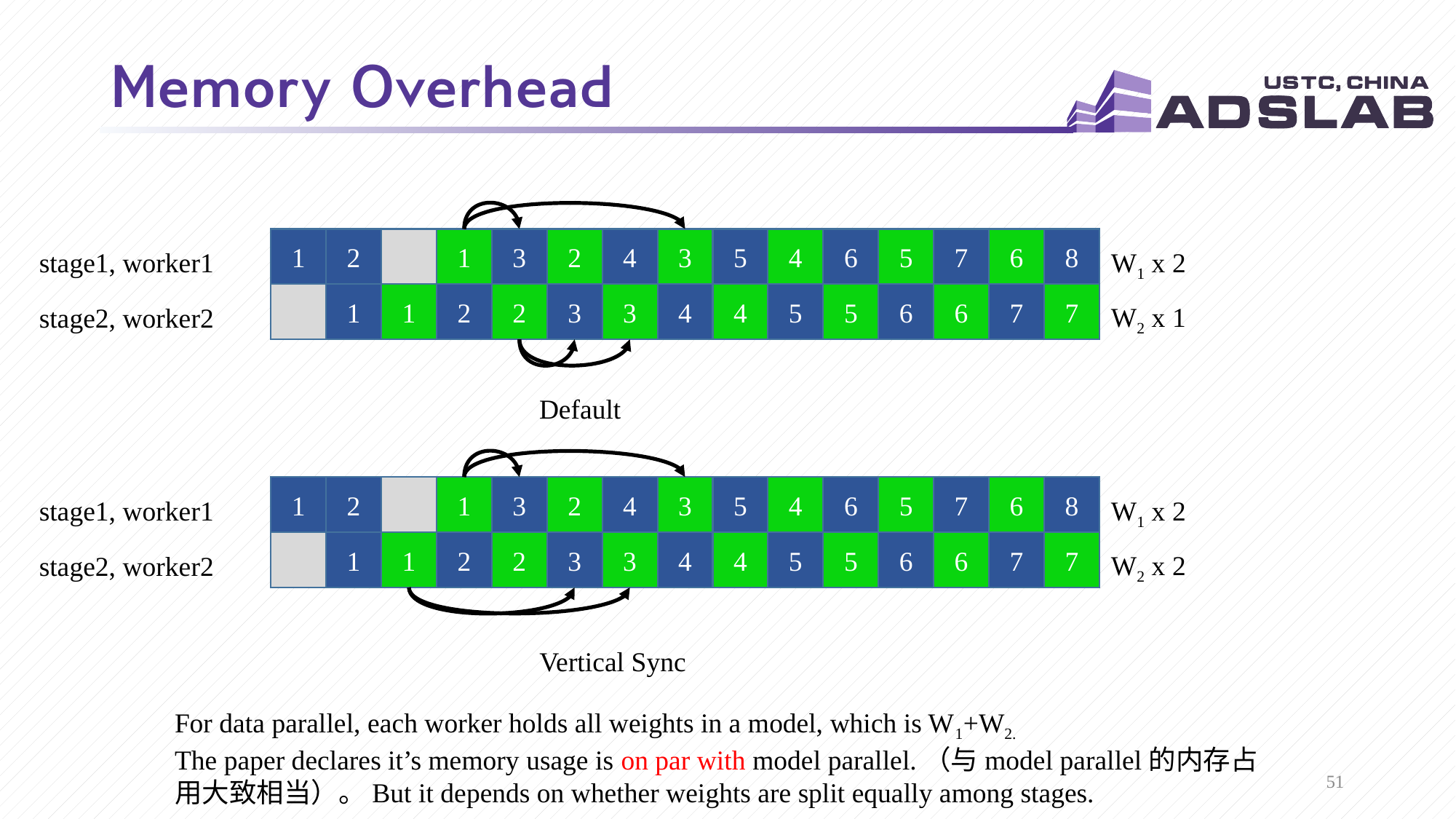

# Memory Overhead
1
2

1
3
2
4
3
5
4
6
5
7
6
8
stage1, worker1
W1 x 2

1
1
2
2
3
3
4
4
5
5
6
6
7
7
W2 x 1
stage2, worker2
Default
1
2

1
3
2
4
3
5
4
6
5
7
6
8
stage1, worker1
W1 x 2

1
1
2
2
3
3
4
4
5
5
6
6
7
7
W2 x 2
stage2, worker2
Vertical Sync
For data parallel, each worker holds all weights in a model, which is W1+W2.
The paper declares it’s memory usage is on par with model parallel.（与model parallel的内存占用大致相当）。But it depends on whether weights are split equally among stages.